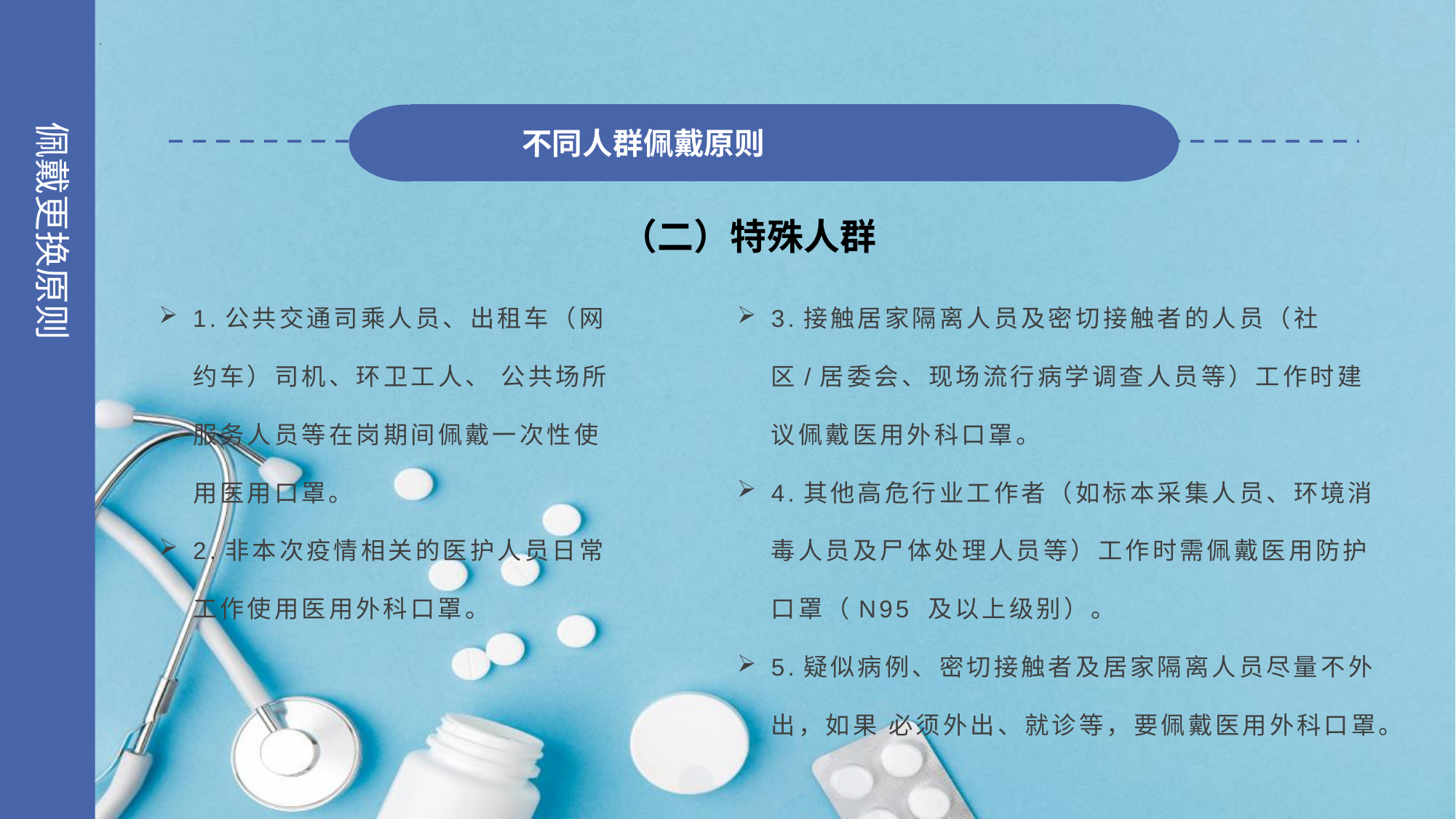

不同人群佩戴原则
（二）特殊人群
1.公共交通司乘人员、出租车（网约车）司机、环卫工人、 公共场所服务人员等在岗期间佩戴一次性使用医用口罩。
2.非本次疫情相关的医护人员日常工作使用医用外科口罩。
3.接触居家隔离人员及密切接触者的人员（社区/居委会、现场流行病学调查人员等）工作时建议佩戴医用外科口罩。
4.其他高危行业工作者（如标本采集人员、环境消毒人员及尸体处理人员等）工作时需佩戴医用防护口罩（N95 及以上级别）。
5.疑似病例、密切接触者及居家隔离人员尽量不外出，如果 必须外出、就诊等，要佩戴医用外科口罩。